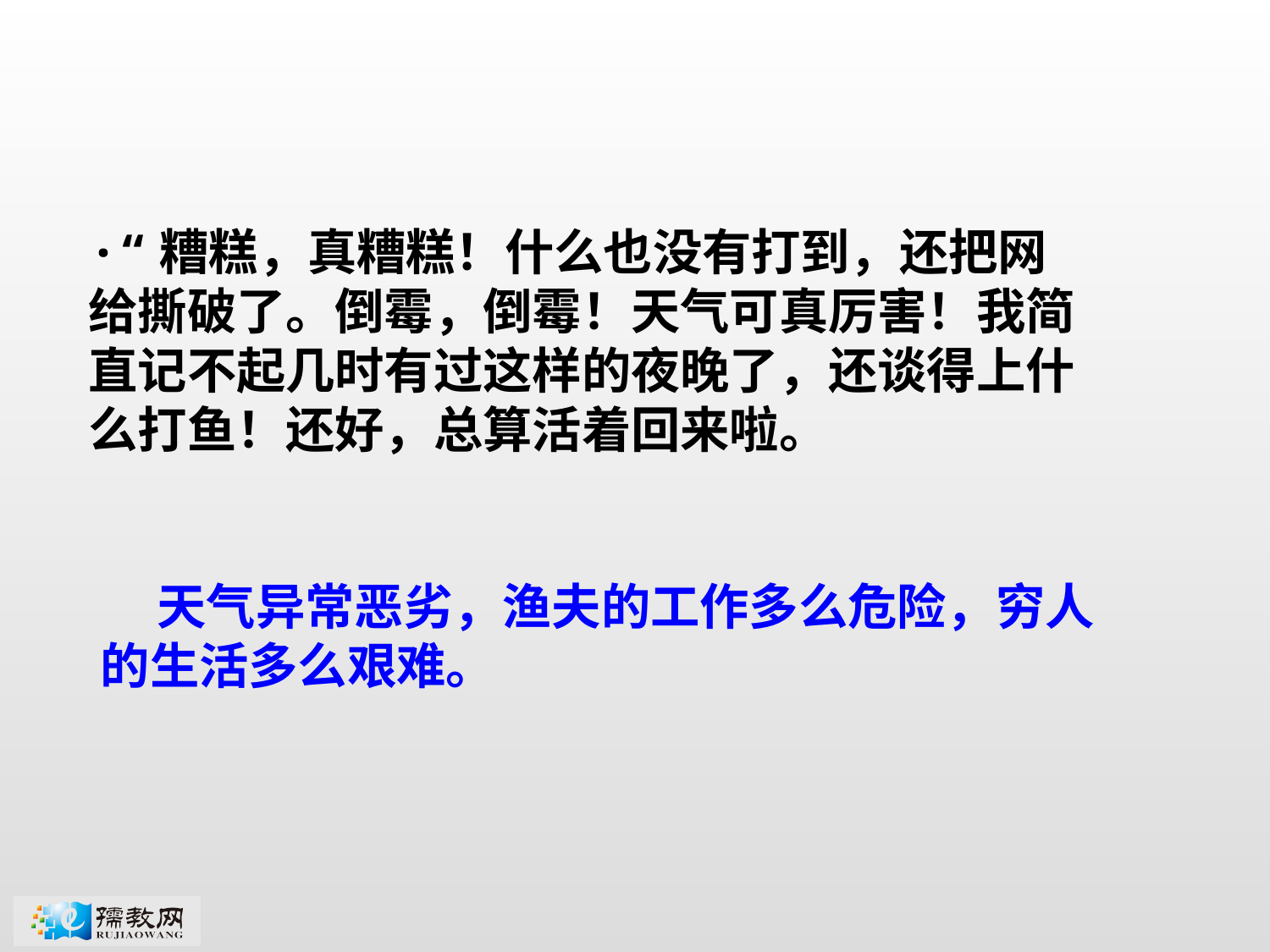

·“糟糕，真糟糕！什么也没有打到，还把网给撕破了。倒霉，倒霉！天气可真厉害！我简直记不起几时有过这样的夜晚了，还谈得上什么打鱼！还好，总算活着回来啦。
    天气异常恶劣，渔夫的工作多么危险，穷人的生活多么艰难。